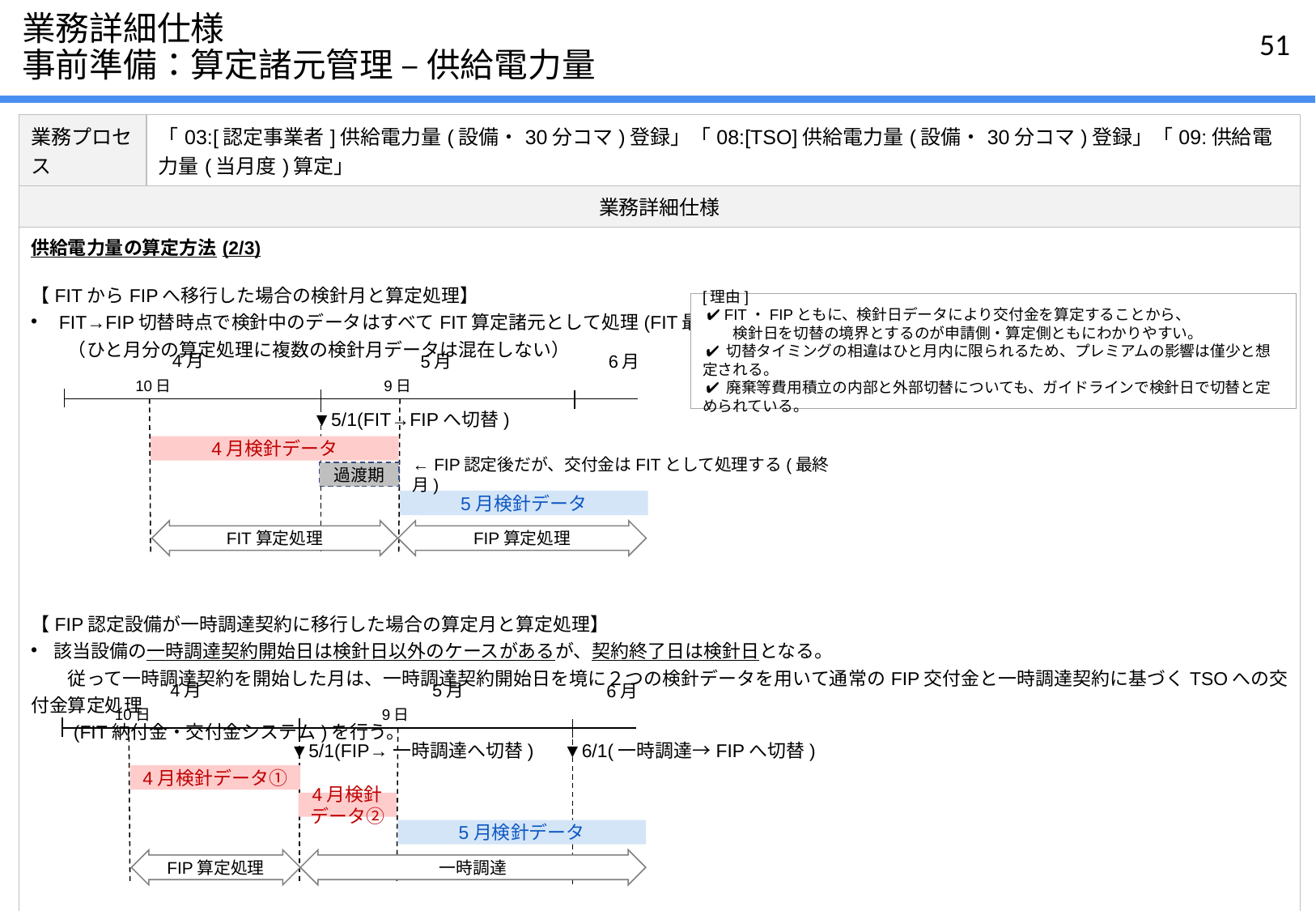

# 業務詳細仕様 事前準備：算定諸元管理 – 供給電力量
| 業務プロセス | 「03:[認定事業者]供給電力量(設備・30分コマ)登録」「08:[TSO]供給電力量(設備・30分コマ)登録」「09:供給電力量(当月度)算定」 |
| --- | --- |
| 業務詳細仕様 |  |
| 供給電力量の算定方法(2/3) 【FITからFIPへ移行した場合の検針月と算定処理】 FIT→FIP切替時点で検針中のデータはすべてFIT算定諸元として処理(FIT最終月)し、FIP初回算定は翌検針月のデータを使用する。 　　（ひと月分の算定処理に複数の検針月データは混在しない） 【FIP認定設備が一時調達契約に移行した場合の算定月と算定処理】 該当設備の一時調達契約開始日は検針日以外のケースがあるが、契約終了日は検針日となる。 　　従って一時調達契約を開始した月は、一時調達契約開始日を境に２つの検針データを用いて通常のFIP交付金と一時調達契約に基づくTSOへの交付金算定処理 　　(FIT納付金・交付金システム)を行う。 |  |
[理由]
 ✔ FIT・FIPともに、検針日データにより交付金を算定することから、
　　検針日を切替の境界とするのが申請側・算定側ともにわかりやすい。
 ✔ 切替タイミングの相違はひと月内に限られるため、プレミアムの影響は僅少と想定される。
 ✔ 廃棄等費用積立の内部と外部切替についても、ガイドラインで検針日で切替と定められている。
4月
5月
6月
10日
9日
▼5/1(FIT→FIPへ切替)
4月検針データ
← FIP認定後だが、交付金はFITとして処理する(最終月)
過渡期
5月検針データ
FIT算定処理
FIP算定処理
4月
5月
6月
10日
9日
▼5/1(FIP→一時調達へ切替)
▼6/1(一時調達→FIPへ切替)
4月検針データ①
4月検針データ②
5月検針データ
FIP算定処理
一時調達